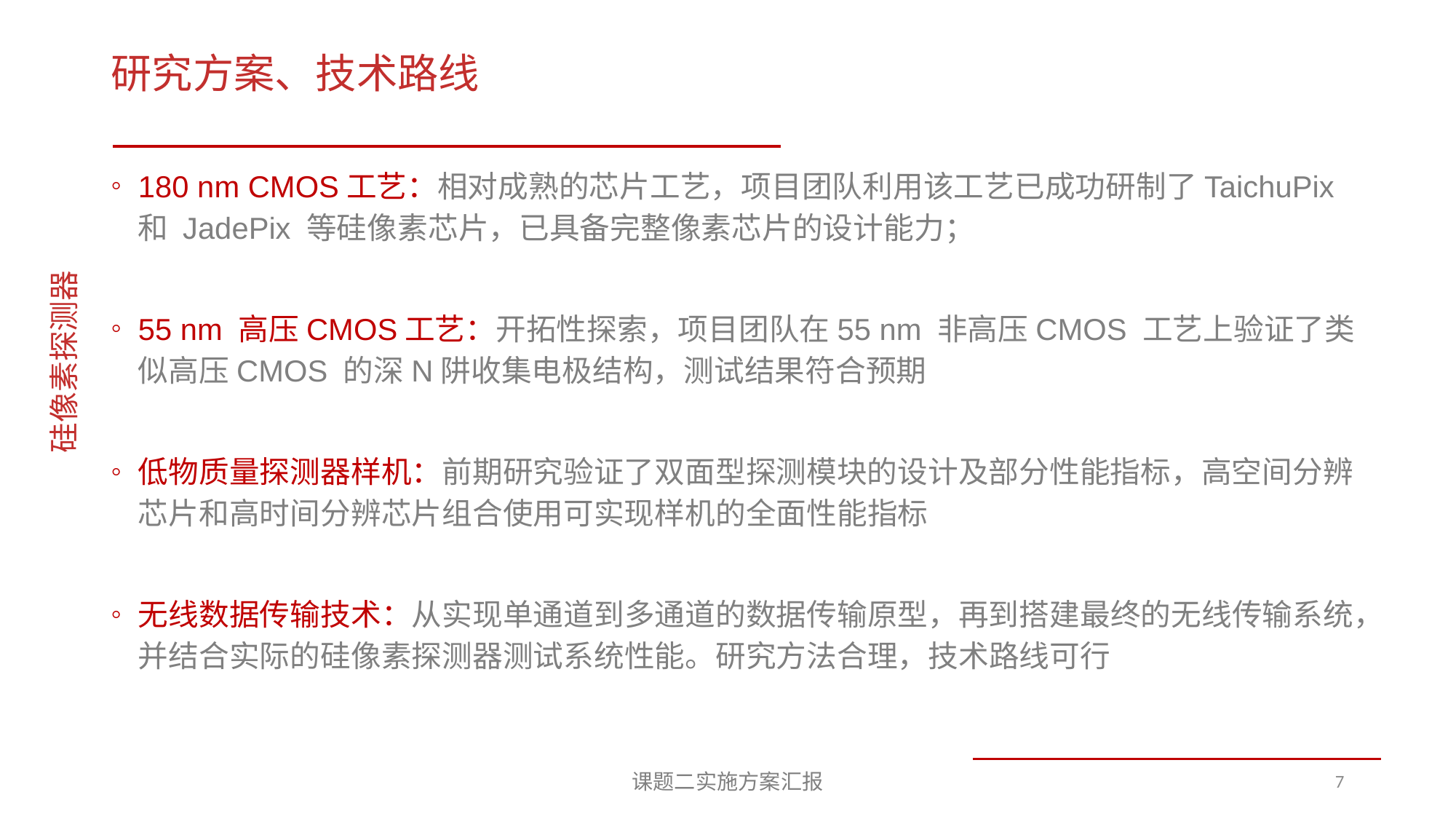

# 研究方案、技术路线
180 nm CMOS工艺：相对成熟的芯片工艺，项目团队利用该工艺已成功研制了TaichuPix 和 JadePix 等硅像素芯片，已具备完整像素芯片的设计能力；

55 nm 高压CMOS工艺：开拓性探索，项目团队在55 nm 非高压CMOS 工艺上验证了类似高压CMOS 的深N阱收集电极结构，测试结果符合预期

低物质量探测器样机：前期研究验证了双面型探测模块的设计及部分性能指标，高空间分辨芯片和高时间分辨芯片组合使用可实现样机的全面性能指标

无线数据传输技术：从实现单通道到多通道的数据传输原型，再到搭建最终的无线传输系统，并结合实际的硅像素探测器测试系统性能。研究方法合理，技术路线可行

硅像素探测器
课题二实施方案汇报
7